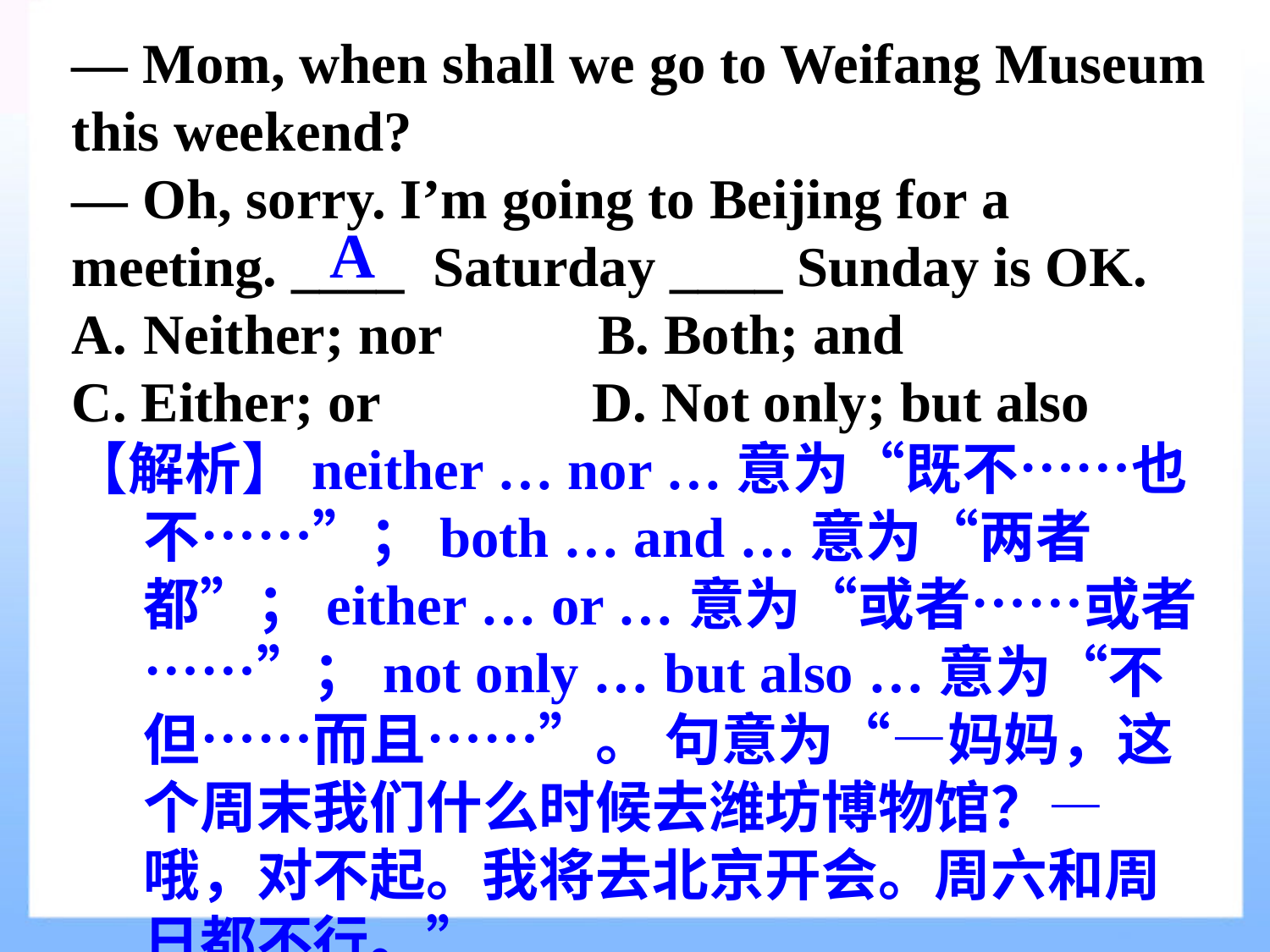

— Mom, when shall we go to Weifang Museum this weekend?
— Oh, sorry. I’m going to Beijing for a meeting. ____  Saturday ____ Sunday is OK.
Neither; nor           B. Both; and
C. Either; or               D. Not only; but also
【解析】neither … nor …意为“既不……也不……”；both … and …意为“两者都”；either … or …意为“或者……或者……”；not only … but also …意为“不但……而且……”。 句意为“—妈妈，这个周末我们什么时候去潍坊博物馆？—哦，对不起。我将去北京开会。周六和周日都不行。”
A